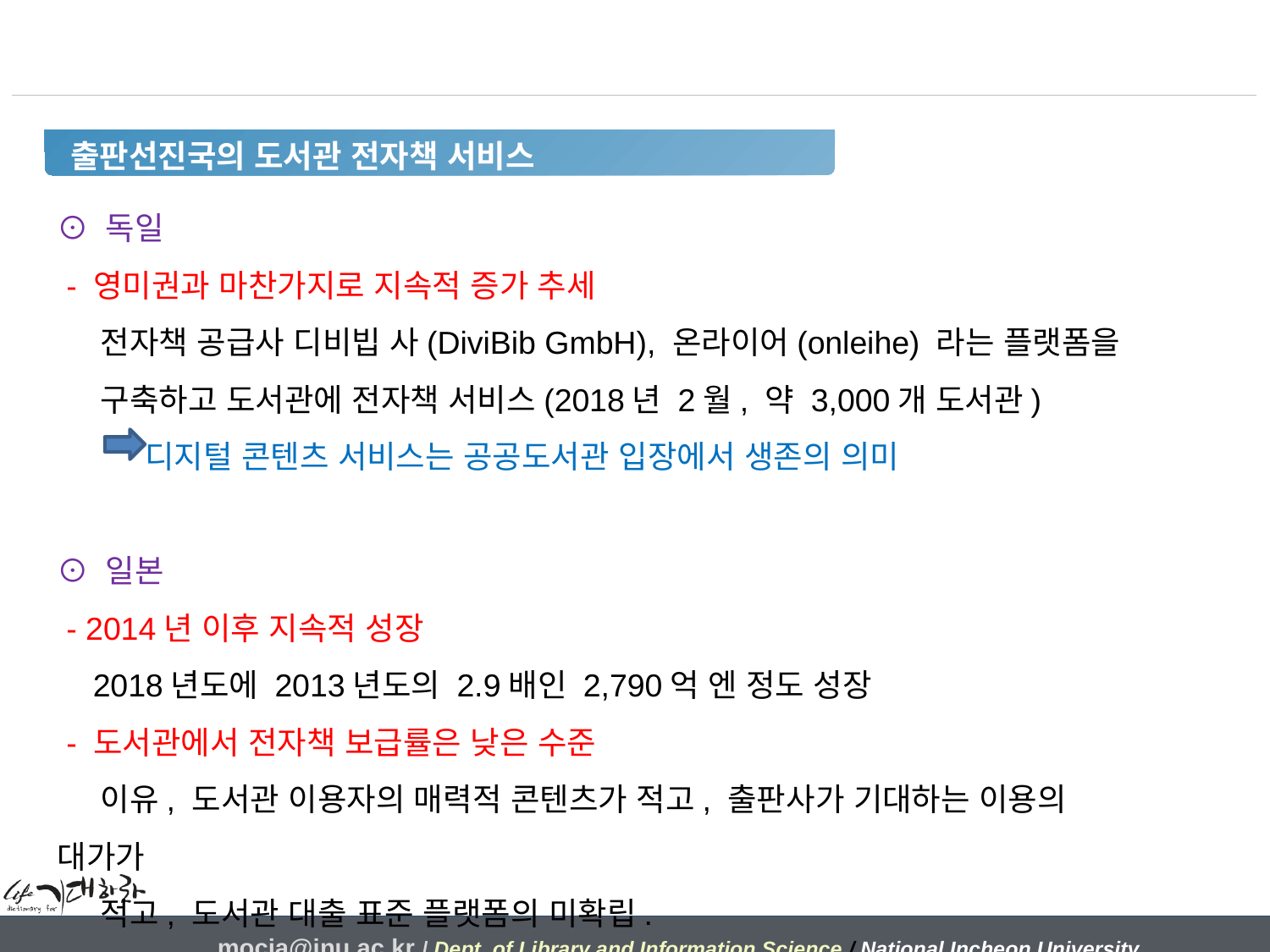

출판선진국의 도서관 전자책 서비스
⊙ 독일
 - 영미권과 마찬가지로 지속적 증가 추세
    전자책 공급사 디비빕 사(DiviBib GmbH), 온라이어(onleihe) 라는 플랫폼을
    구축하고 도서관에 전자책 서비스(2018년 2월, 약 3,000개 도서관)
         디지털 콘텐츠 서비스는 공공도서관 입장에서 생존의 의미

⊙ 일본
 - 2014년 이후 지속적 성장
    2018년도에 2013년도의 2.9배인 2,790억 엔 정도 성장
 - 도서관에서 전자책 보급률은 낮은 수준
    이유, 도서관 이용자의 매력적 콘텐츠가 적고, 출판사가 기대하는 이용의 대가가
    적고, 도서관 대출 표준 플랫폼의 미확립.

mocja@inu.ac.kr / Dept. of Library and Information Science / National Incheon University